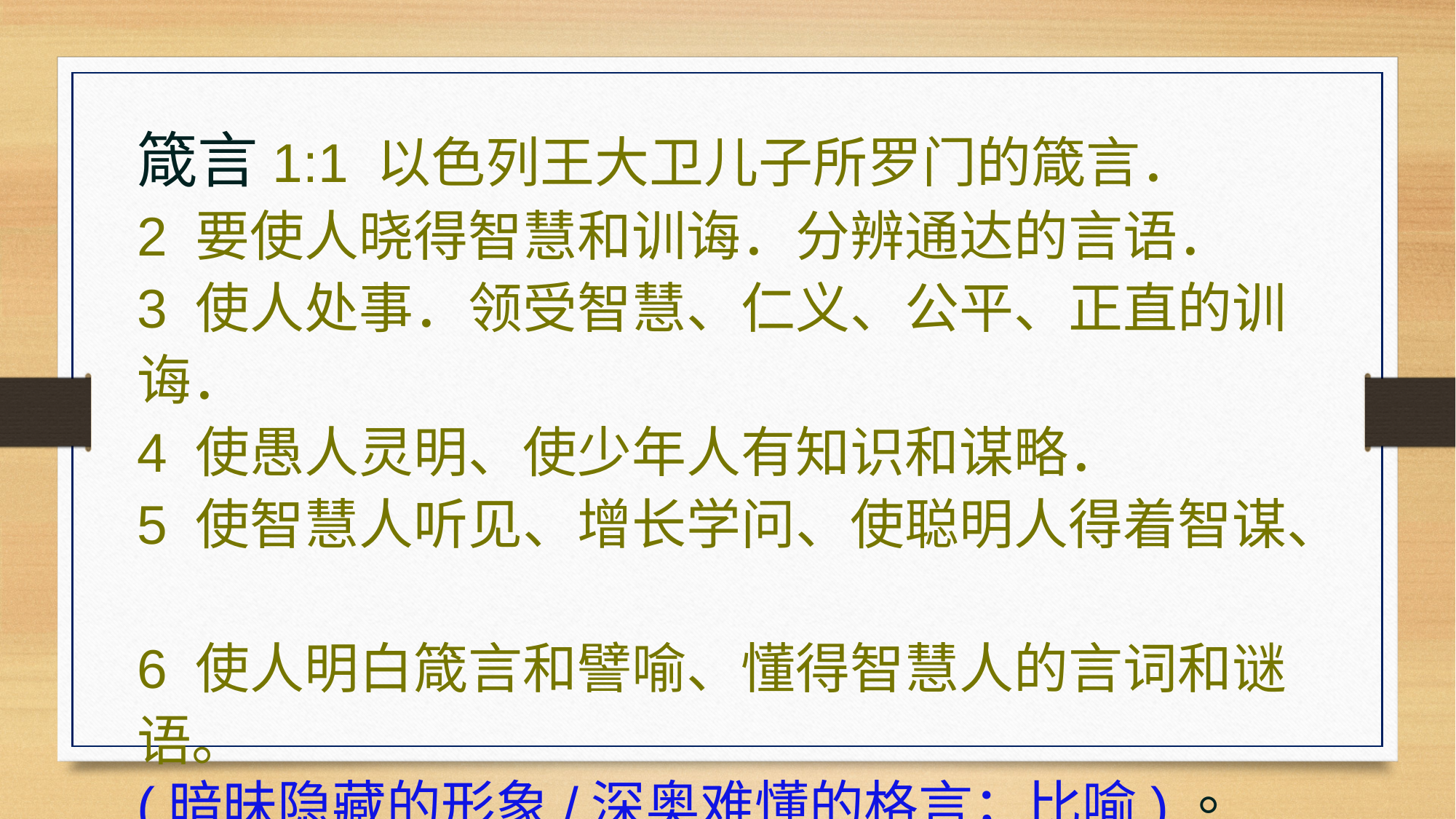

箴言1:1 以色列王大卫儿子所罗门的箴言．
2 要使人晓得智慧和训诲．分辨通达的言语．
3 使人处事．领受智慧、仁义、公平、正直的训诲．
4 使愚人灵明、使少年人有知识和谋略．
5 使智慧人听见、增长学问、使聪明人得着智谋、
6 使人明白箴言和譬喻、懂得智慧人的言词和谜语。
(暗昧隐藏的形象/深奥难懂的格言；比喻)。